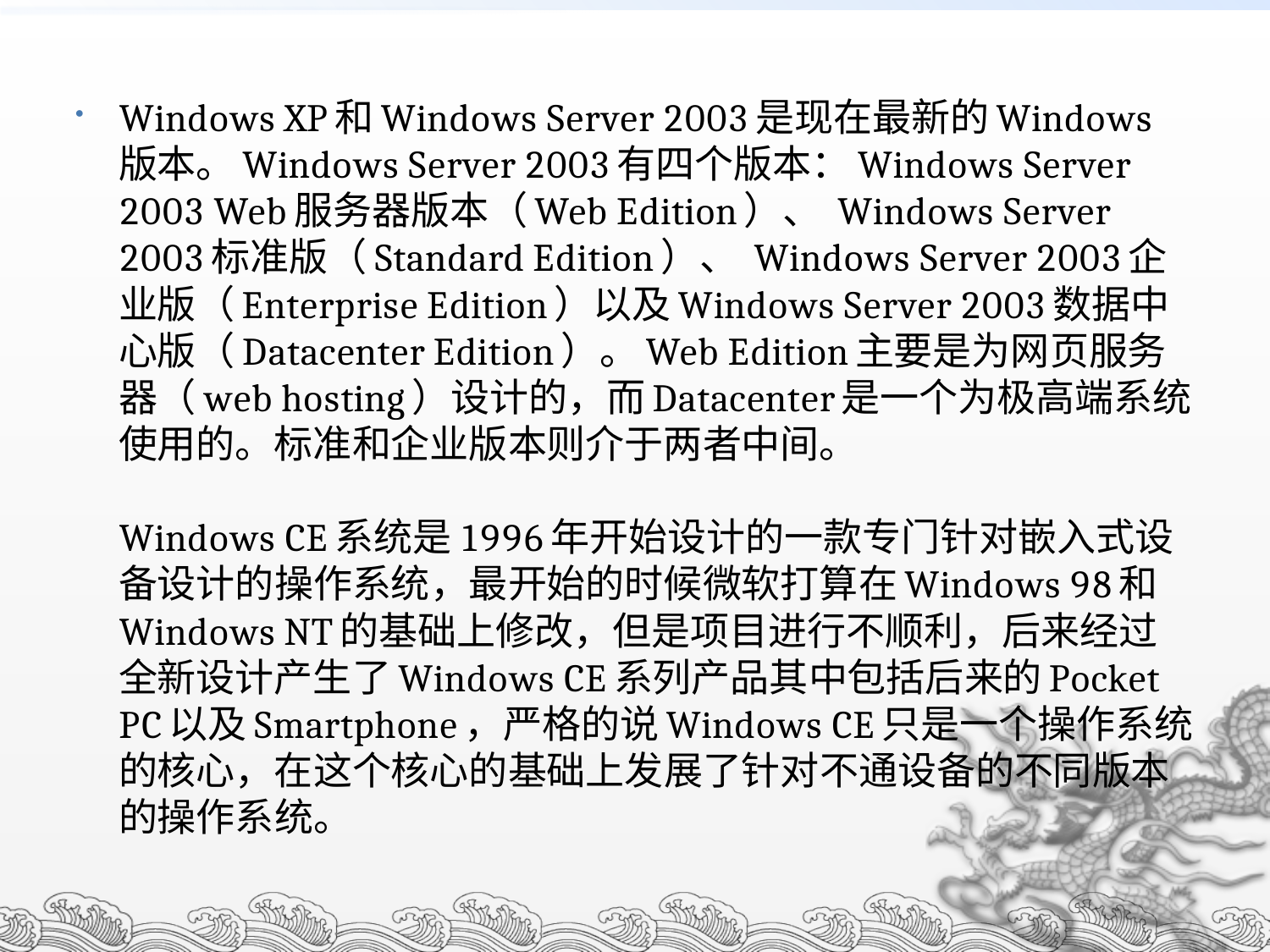

Windows XP和Windows Server 2003是现在最新的Windows版本。Windows Server 2003有四个版本：Windows Server 2003 Web服务器版本（Web Edition）、 Windows Server 2003标准版（Standard Edition）、 Windows Server 2003企业版（Enterprise Edition）以及Windows Server 2003数据中心版（Datacenter Edition）。Web Edition主要是为网页服务器（web hosting）设计的，而Datacenter是一个为极高端系统使用的。标准和企业版本则介于两者中间。
Windows CE系统是1996年开始设计的一款专门针对嵌入式设备设计的操作系统，最开始的时候微软打算在Windows 98和Windows NT的基础上修改，但是项目进行不顺利，后来经过全新设计产生了Windows CE系列产品其中包括后来的Pocket PC以及Smartphone，严格的说Windows CE只是一个操作系统的核心，在这个核心的基础上发展了针对不通设备的不同版本的操作系统。